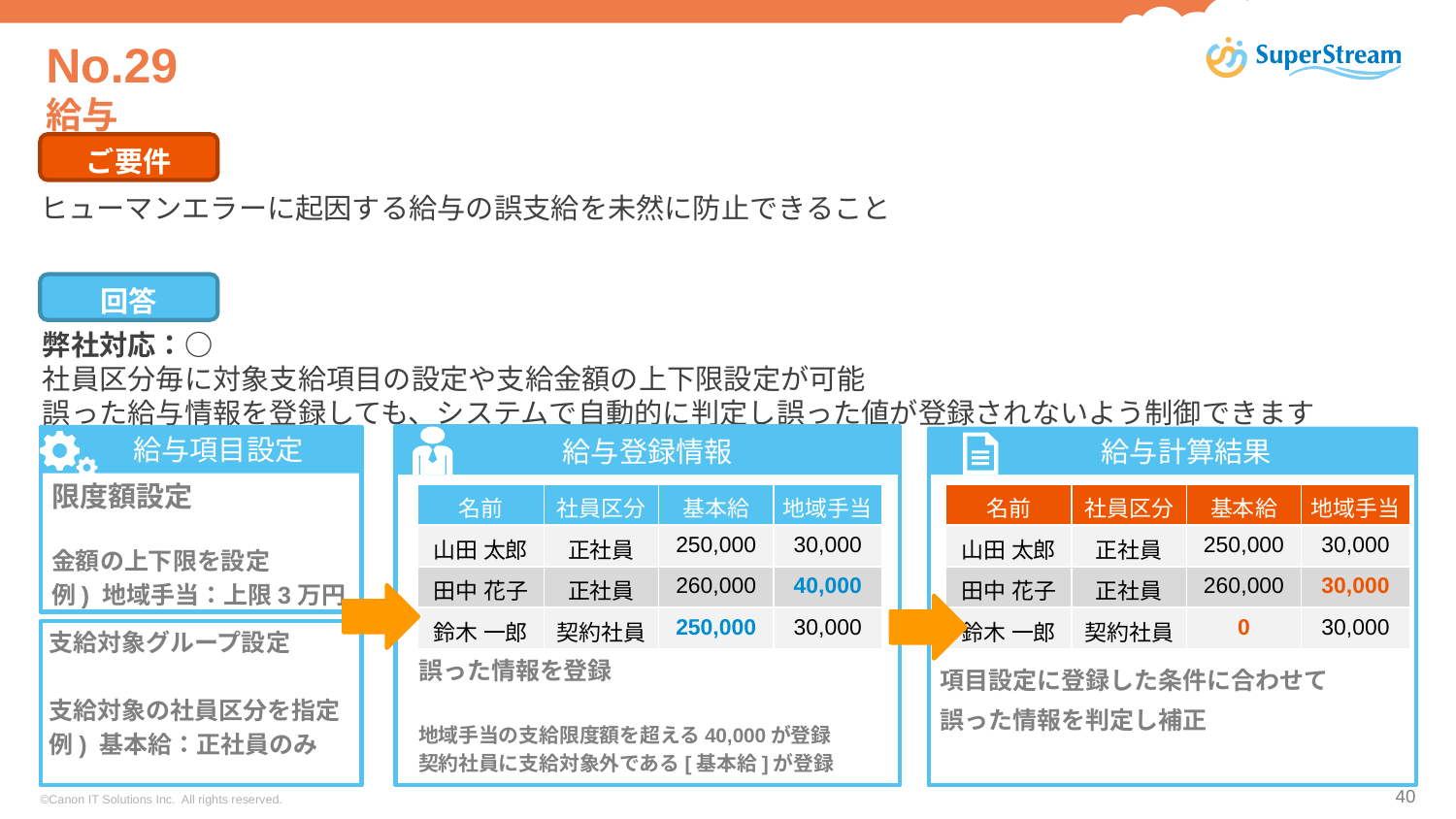

# No.29 給与
ご要件
ヒューマンエラーに起因する給与の誤支給を未然に防止できること

回答
弊社対応：○
社員区分毎に対象支給項目の設定や支給金額の上下限設定が可能
誤った給与情報を登録しても、システムで自動的に判定し誤った値が登録されないよう制御できます
　 給与項目設定

給与登録情報

　給与計算結果

限度額設定

金額の上下限を設定
例) 地域手当：上限3万円
| 名前 | 社員区分 | 基本給 | 地域手当 |
| --- | --- | --- | --- |
| 山田 太郎 | 正社員 | 250,000 | 30,000 |
| 田中 花子 | 正社員 | 260,000 | 40,000 |
| 鈴木 一郎 | 契約社員 | 250,000 | 30,000 |
| 名前 | 社員区分 | 基本給 | 地域手当 |
| --- | --- | --- | --- |
| 山田 太郎 | 正社員 | 250,000 | 30,000 |
| 田中 花子 | 正社員 | 260,000 | 30,000 |
| 鈴木 一郎 | 契約社員 | 0 | 30,000 |

支給対象グループ設定

支給対象の社員区分を指定
例) 基本給：正社員のみ
誤った情報を登録

地域手当の支給限度額を超える40,000が登録
契約社員に支給対象外である[基本給]が登録
項目設定に登録した条件に合わせて
誤った情報を判定し補正

©Canon IT Solutions Inc.  All rights reserved.
40